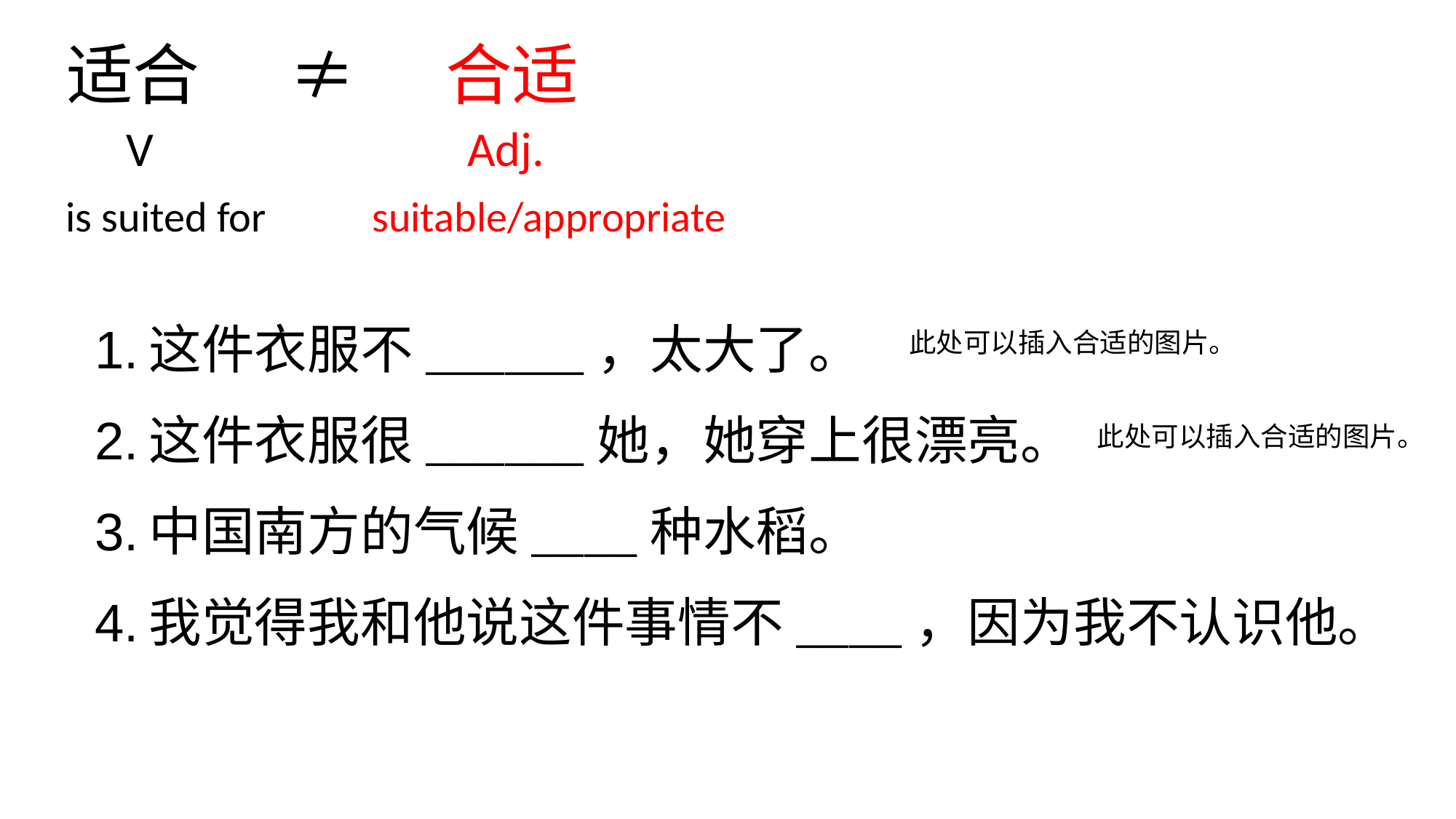

# 适合      ≠      合适
Adj.
V
is suited for           suitable/appropriate
这件衣服不______，太大了。
这件衣服很______她，她穿上很漂亮。
中国南方的气候____种水稻。
我觉得我和他说这件事情不____，因为我不认识他。
此处可以插入合适的图片。
此处可以插入合适的图片。